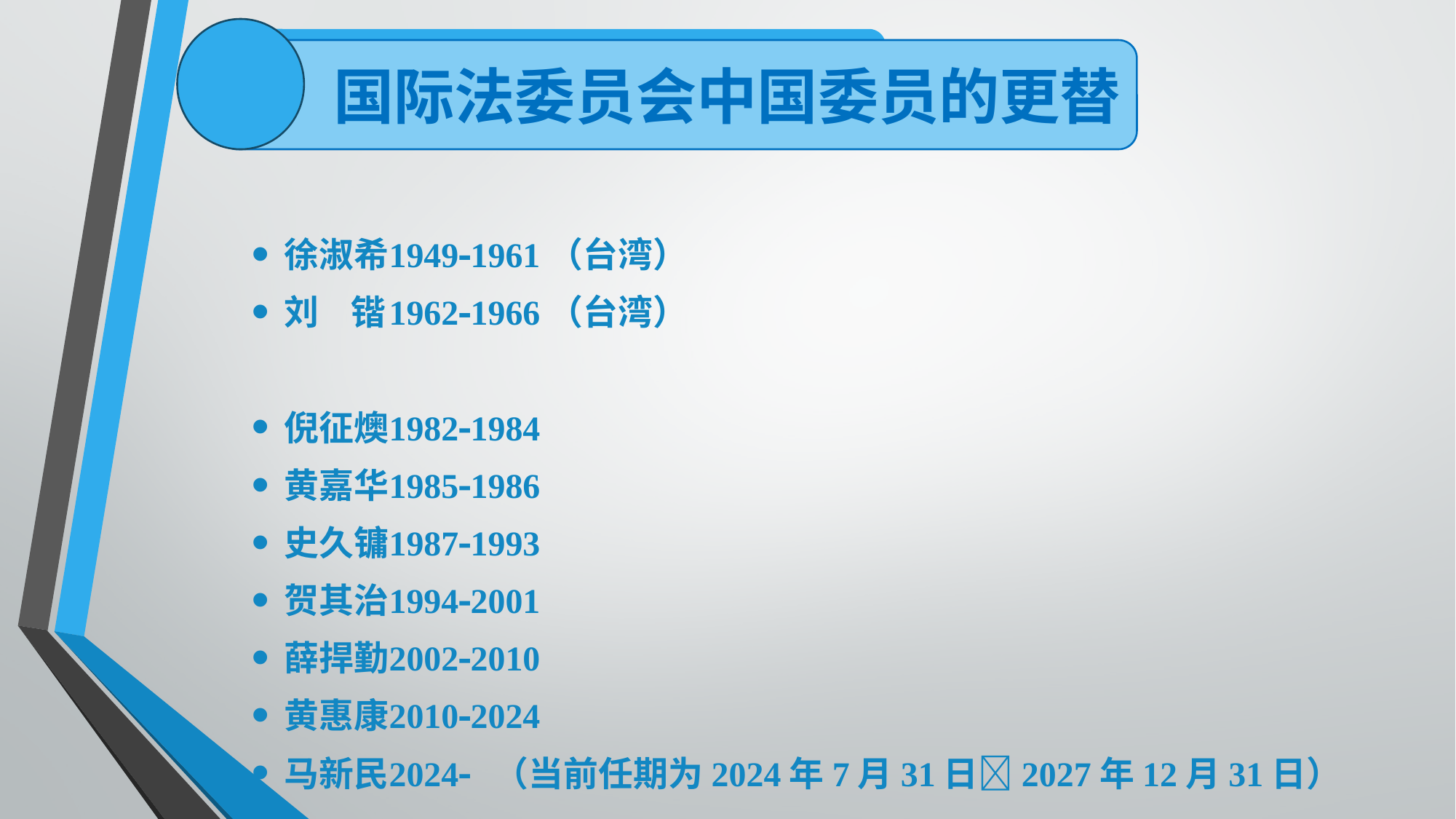

国际法委员会中国委员的更替
徐淑希			1949−1961（台湾）
刘    锴			1962−1966（台湾）

倪征燠			1982−1984
黄嘉华			1985−1986
史久镛			1987−1993
贺其治			1994−2001
薛捍勤			2002−2010
黄惠康			2010−2024
马新民			2024− 		（当前任期为2024年7月31日−2027年12月31日）